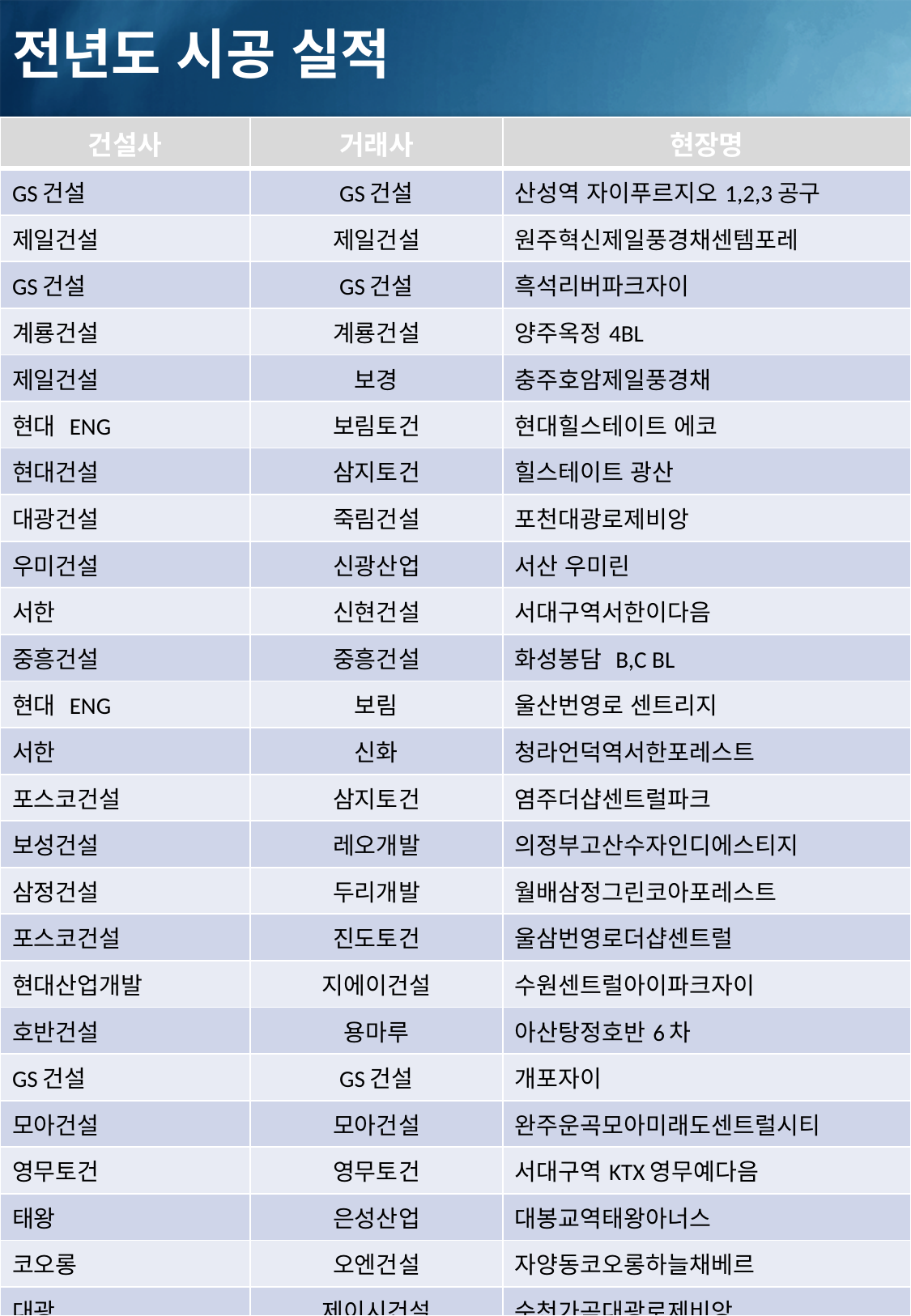

# 전년도 시공 실적
| 건설사 | 거래사 | 현장명 |
| --- | --- | --- |
| GS건설 | GS건설 | 산성역 자이푸르지오1,2,3공구 |
| 제일건설 | 제일건설 | 원주혁신제일풍경채센템포레 |
| GS건설 | GS건설 | 흑석리버파크자이 |
| 계룡건설 | 계룡건설 | 양주옥정4BL |
| 제일건설 | 보경 | 충주호암제일풍경채 |
| 현대 ENG | 보림토건 | 현대힐스테이트 에코 |
| 현대건설 | 삼지토건 | 힐스테이트 광산 |
| 대광건설 | 죽림건설 | 포천대광로제비앙 |
| 우미건설 | 신광산업 | 서산 우미린 |
| 서한 | 신현건설 | 서대구역서한이다음 |
| 중흥건설 | 중흥건설 | 화성봉담 B,C BL |
| 현대 ENG | 보림 | 울산번영로 센트리지 |
| 서한 | 신화 | 청라언덕역서한포레스트 |
| 포스코건설 | 삼지토건 | 염주더샵센트럴파크 |
| 보성건설 | 레오개발 | 의정부고산수자인디에스티지 |
| 삼정건설 | 두리개발 | 월배삼정그린코아포레스트 |
| 포스코건설 | 진도토건 | 울삼번영로더샵센트럴 |
| 현대산업개발 | 지에이건설 | 수원센트럴아이파크자이 |
| 호반건설 | 용마루 | 아산탕정호반6차 |
| GS건설 | GS건설 | 개포자이 |
| 모아건설 | 모아건설 | 완주운곡모아미래도센트럴시티 |
| 영무토건 | 영무토건 | 서대구역KTX영무예다음 |
| 태왕 | 은성산업 | 대봉교역태왕아너스 |
| 코오롱 | 오엔건설 | 자양동코오롱하늘채베르 |
| 대광 | 제이시건설 | 순천가곡대광로제비앙 |
| 두산건설 | 조형기술개발 | 부산범일두산위브포세이돈 |
| 상기현장 외 다수 아파트공사현장 공사 진행 |  |  |
26